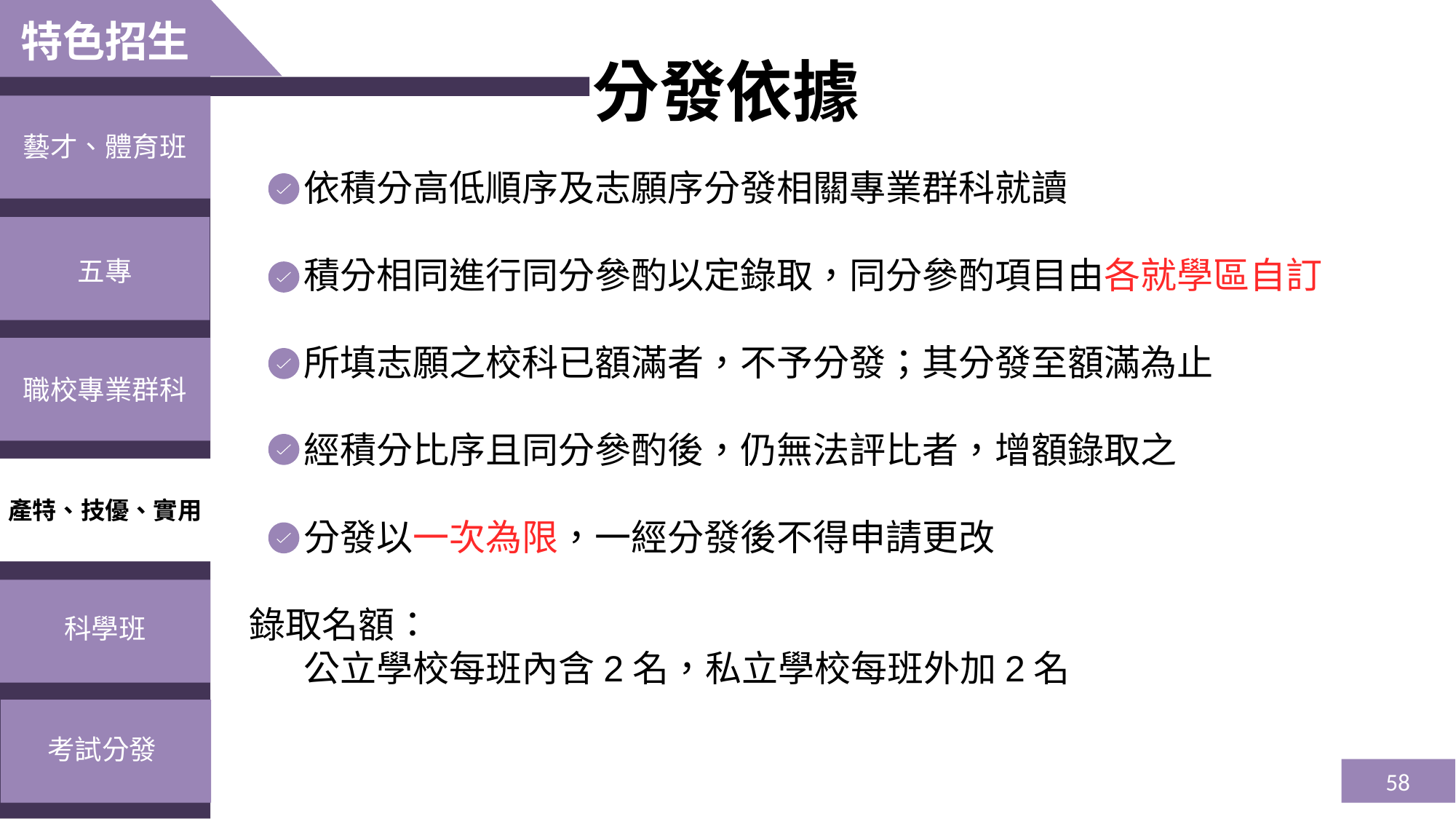

特色招生

分發依據

藝才、體育班
依積分高低順序及志願序分發相關專業群科就讀
積分相同進行同分參酌以定錄取，同分參酌項目由各就學區自訂

所填志願之校科已額滿者，不予分發；其分發至額滿為止

經積分比序且同分參酌後，仍無法評比者，增額錄取之

分發以一次為限，一經分發後不得申請更改

錄取名額：
公立學校每班內含2名，私立學校每班外加2名

五專

職校專業群科

產特、技優、實用

科學班

考試分發

58